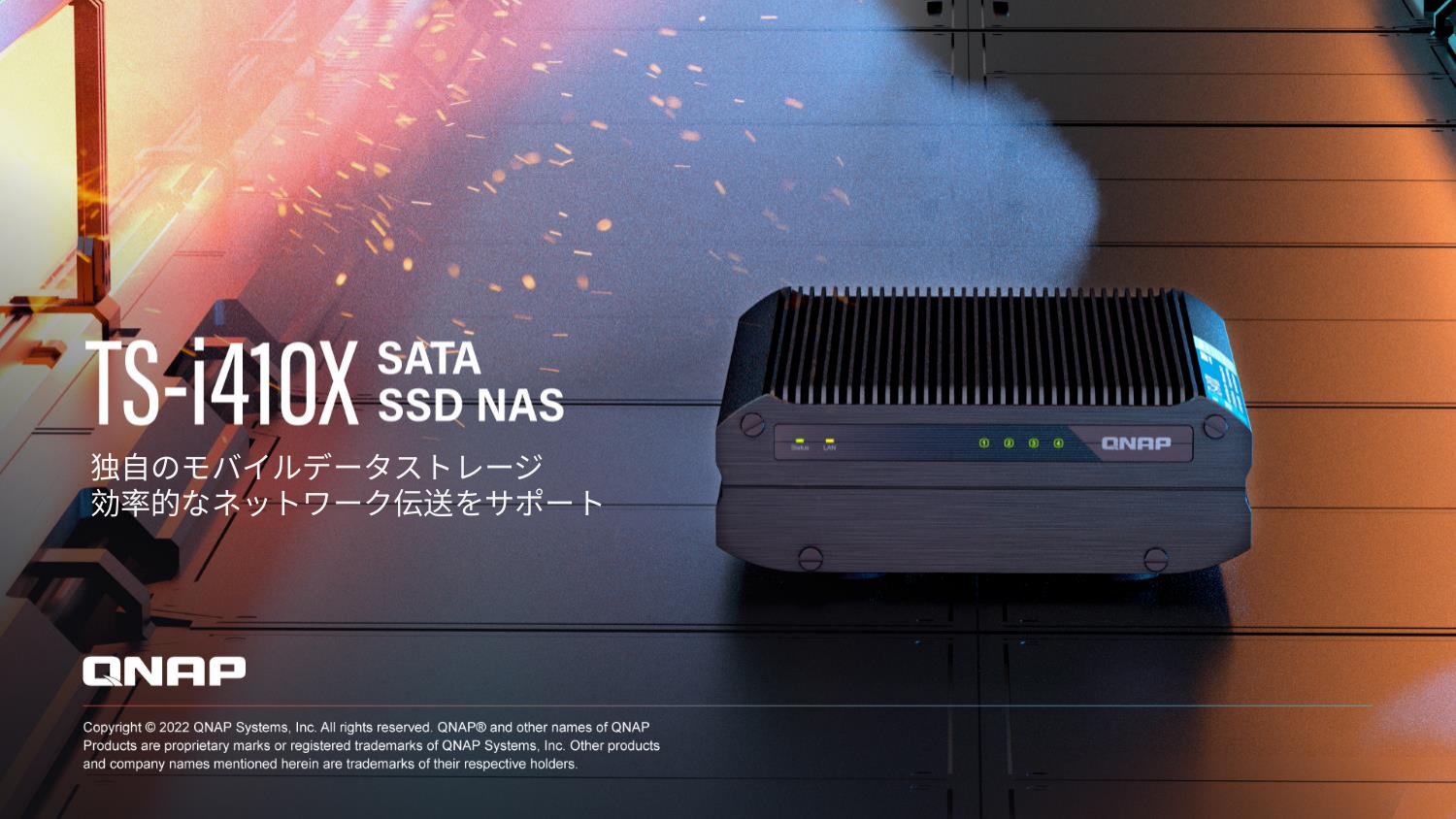

独自のモバイルデータストレージ
効率的なネットワーク伝送をサポート